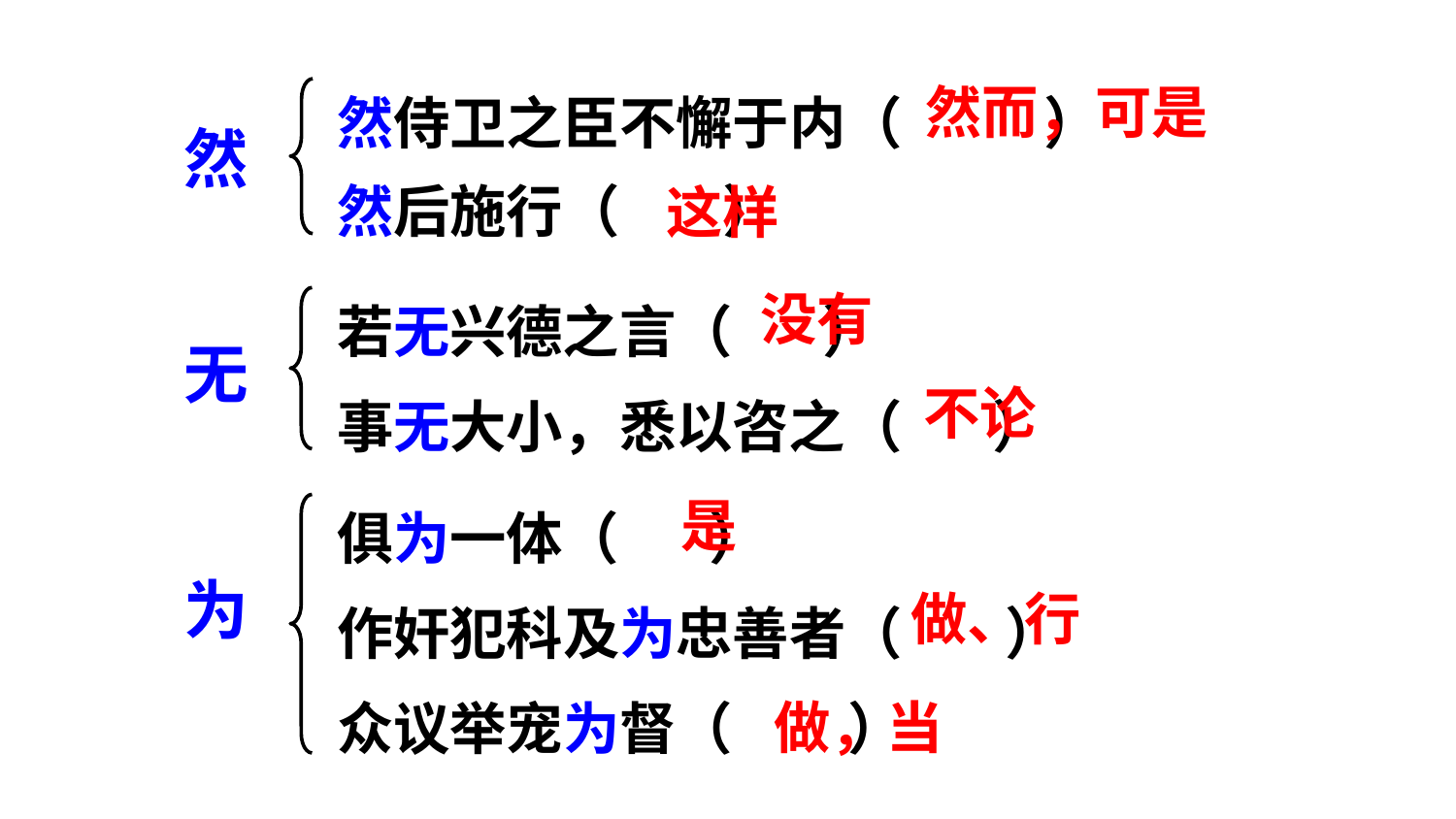

然侍卫之臣不懈于内（           ）
然后施行（        ）
然而，可是

然
这样
若无兴德之言（       ）
事无大小，悉以咨之（       ）
没有

无
不论
俱为一体（       ）
作奸犯科及为忠善者（        ）
众议举宠为督（         ）
是

为
做、行
做，当